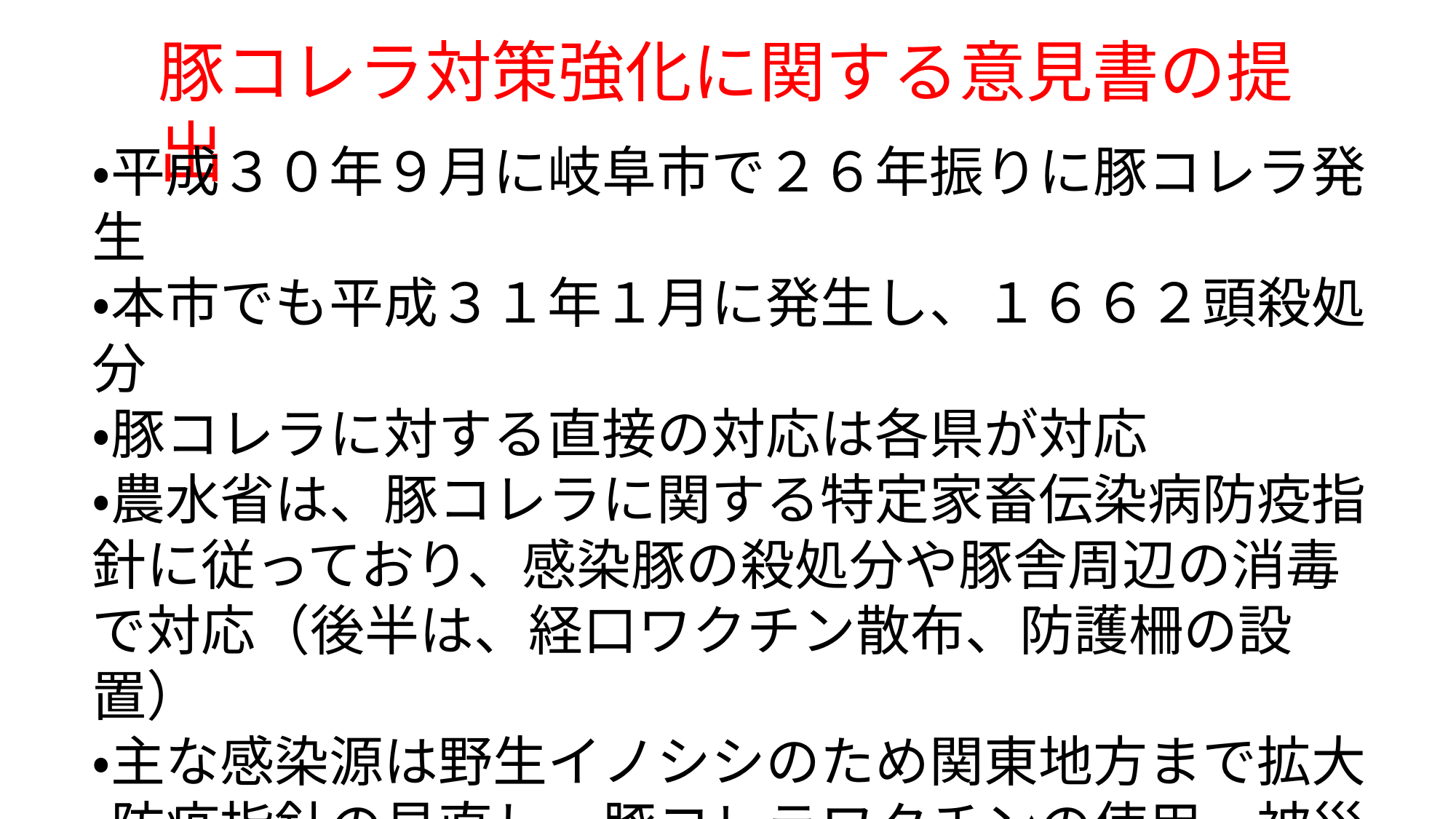

豚コレラ対策強化に関する意見書の提出
・平成３０年９月に岐阜市で２６年振りに豚コレラ発生
・本市でも平成３１年１月に発生し、１６６２頭殺処分
・豚コレラに対する直接の対応は各県が対応
・農水省は、豚コレラに関する特定家畜伝染病防疫指針に従っており、感染豚の殺処分や豚舎周辺の消毒で対応（後半は、経口ワクチン散布、防護柵の設置）
・主な感染源は野生イノシシのため関東地方まで拡大
・防疫指針の見直し、豚コレラワクチンの使用、被災農家の再建支援を要望した